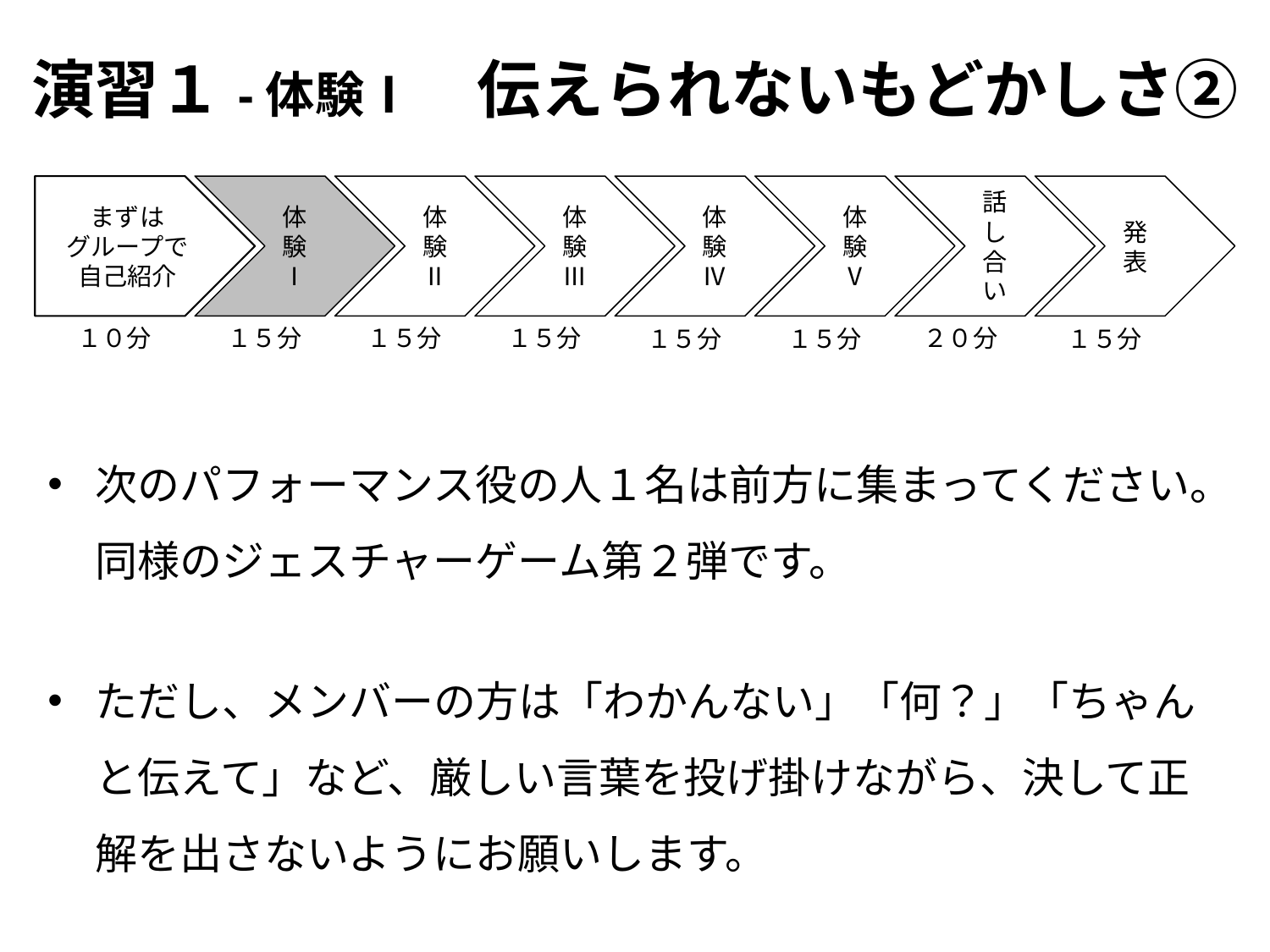

演習１-体験Ⅰ　伝えられないもどかしさ②
まずは
グループで
自己紹介
体験Ⅰ
体験Ⅱ
体験Ⅲ
体験Ⅳ
体験Ⅴ
話し合い
発表
２０分
１５分
１０分
１５分
１５分
１５分
１５分
１５分
次のパフォーマンス役の人１名は前方に集まってください。同様のジェスチャーゲーム第２弾です。

ただし、メンバーの方は「わかんない」「何？」「ちゃんと伝えて」など、厳しい言葉を投げ掛けながら、決して正解を出さないようにお願いします。